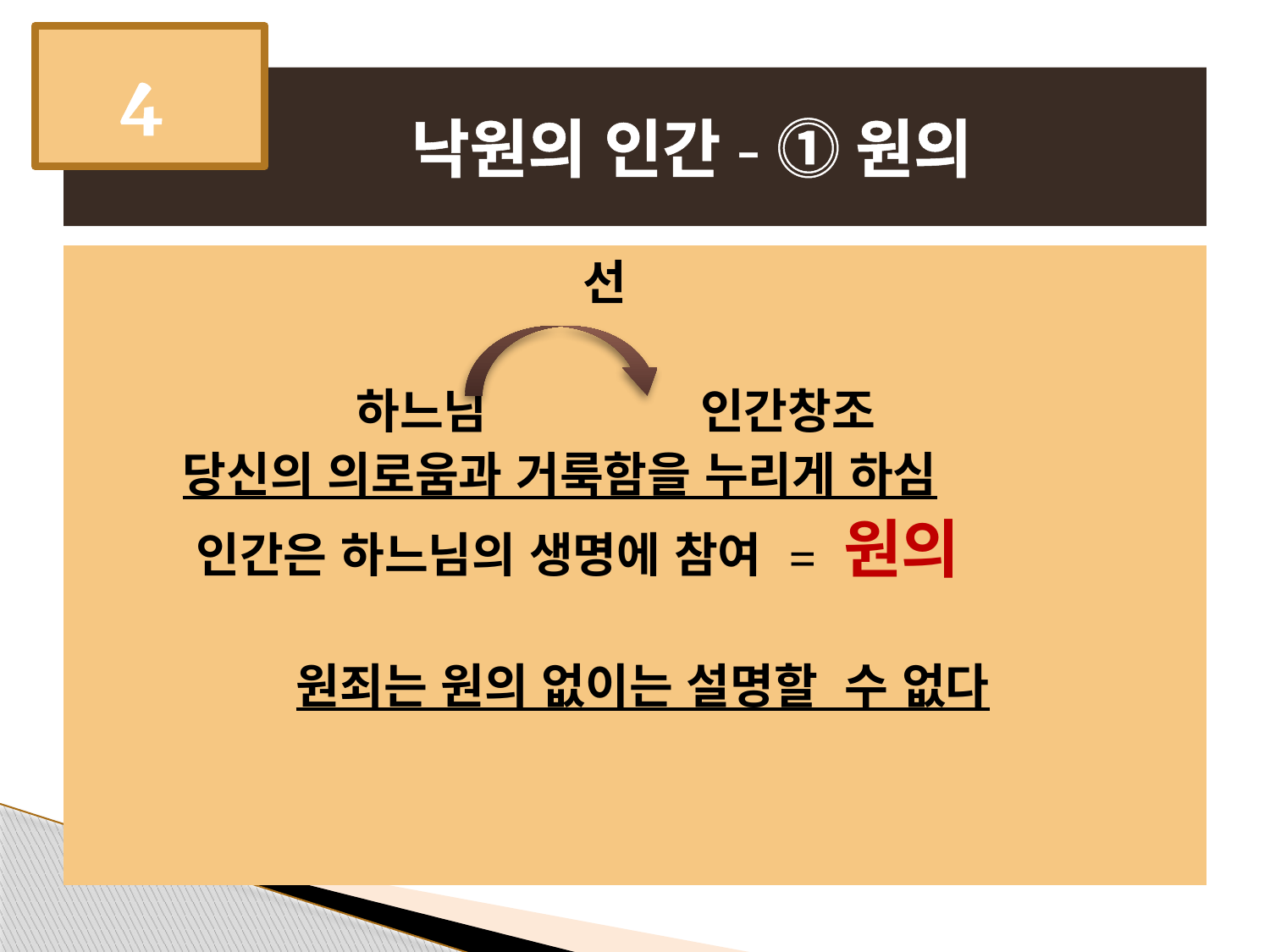

4
# 낙원의 인간- ⓵원의
                                    선

                   하느님                인간창조
      당신의 의로움과 거룩함을 누리게 하심
       인간은 하느님의 생명에 참여 = 원의

원죄는 원의 없이는 설명할  수 없다